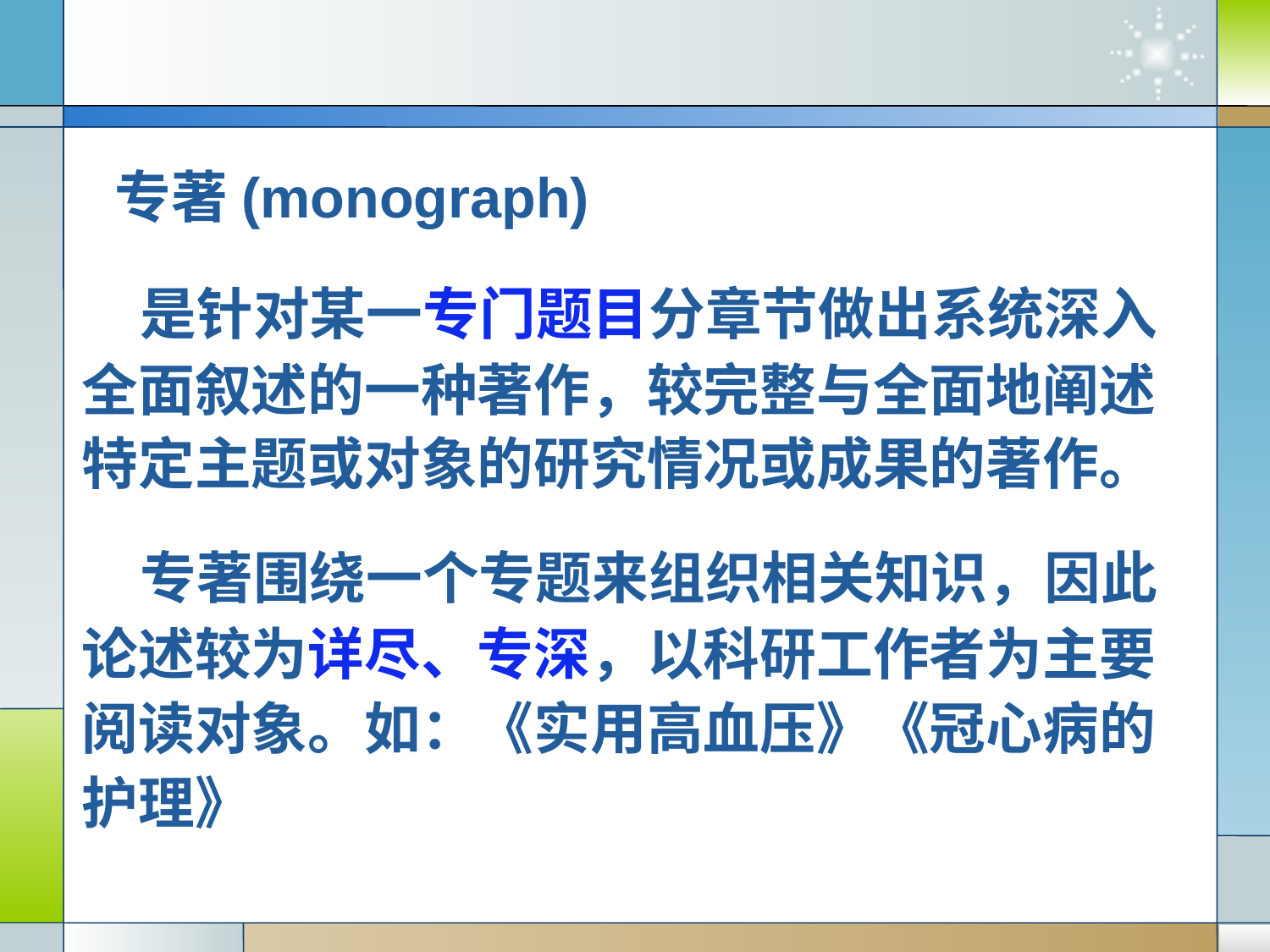

专著(monograph)
   是针对某一专门题目分章节做出系统深入全面叙述的一种著作，较完整与全面地阐述特定主题或对象的研究情况或成果的著作。
   专著围绕一个专题来组织相关知识，因此论述较为详尽、专深，以科研工作者为主要阅读对象。如：《实用高血压》《冠心病的护理》